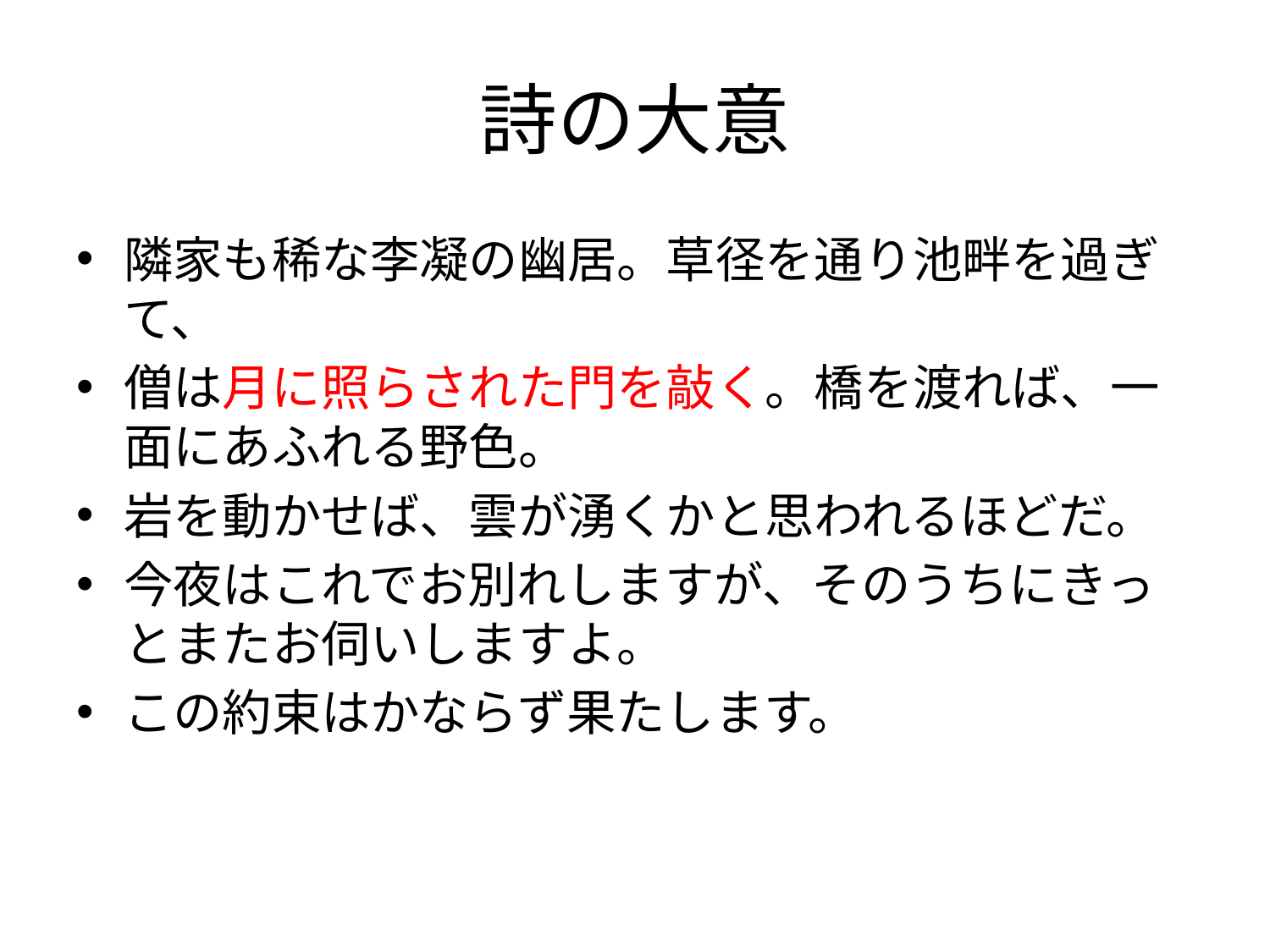

# 詩の大意
隣家も稀な李凝の幽居。草径を通り池畔を過ぎて、
僧は月に照らされた門を敲く。橋を渡れば、一面にあふれる野色。
岩を動かせば、雲が湧くかと思われるほどだ。
今夜はこれでお別れしますが、そのうちにきっとまたお伺いしますよ。
この約束はかならず果たします。